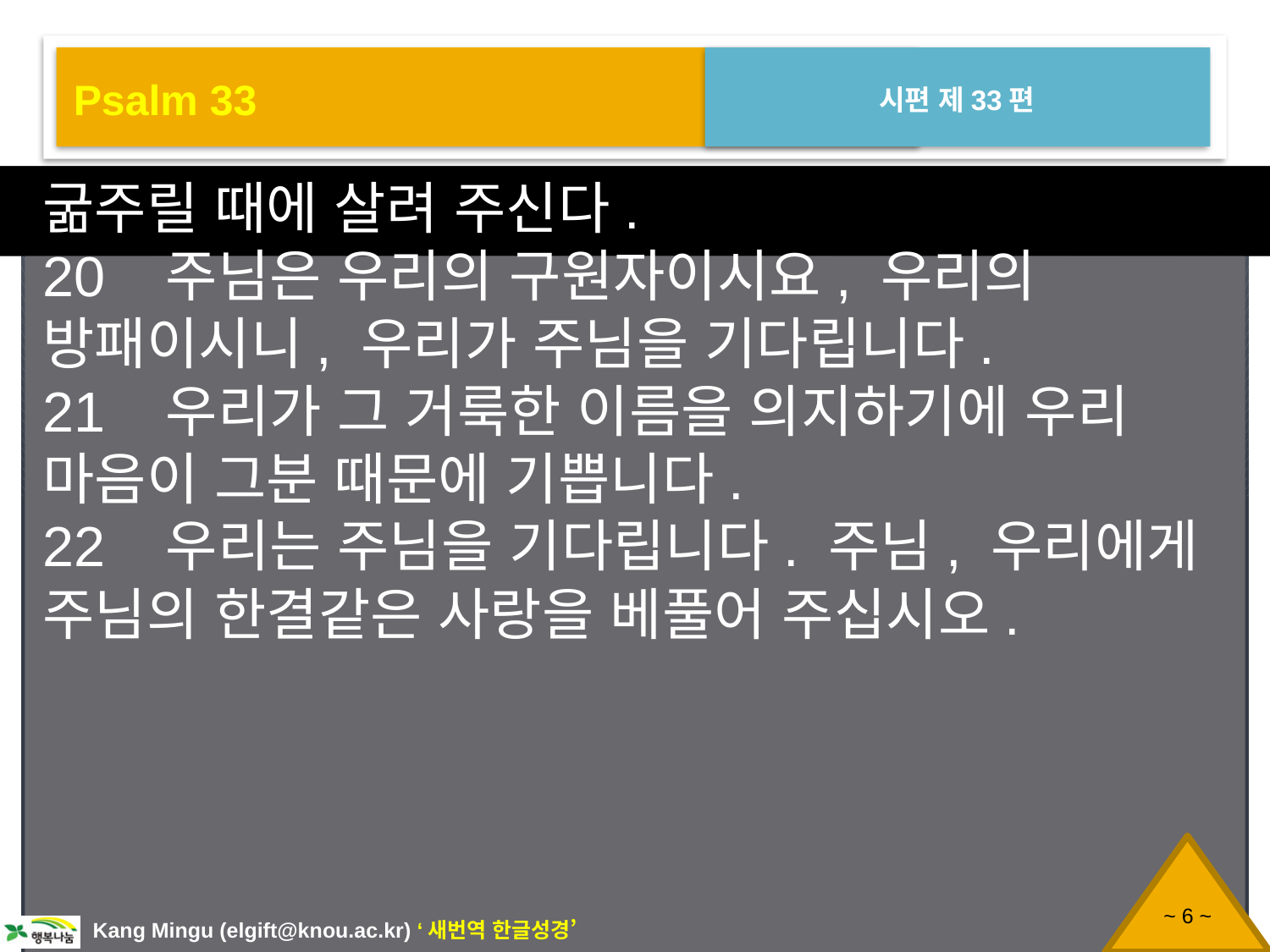

Psalm 33
시편 제33편
굶주릴 때에 살려 주신다.
20   주님은 우리의 구원자이시요, 우리의 방패이시니, 우리가 주님을 기다립니다.
21   우리가 그 거룩한 이름을 의지하기에 우리 마음이 그분 때문에 기쁩니다.
22   우리는 주님을 기다립니다. 주님, 우리에게 주님의 한결같은 사랑을 베풀어 주십시오.